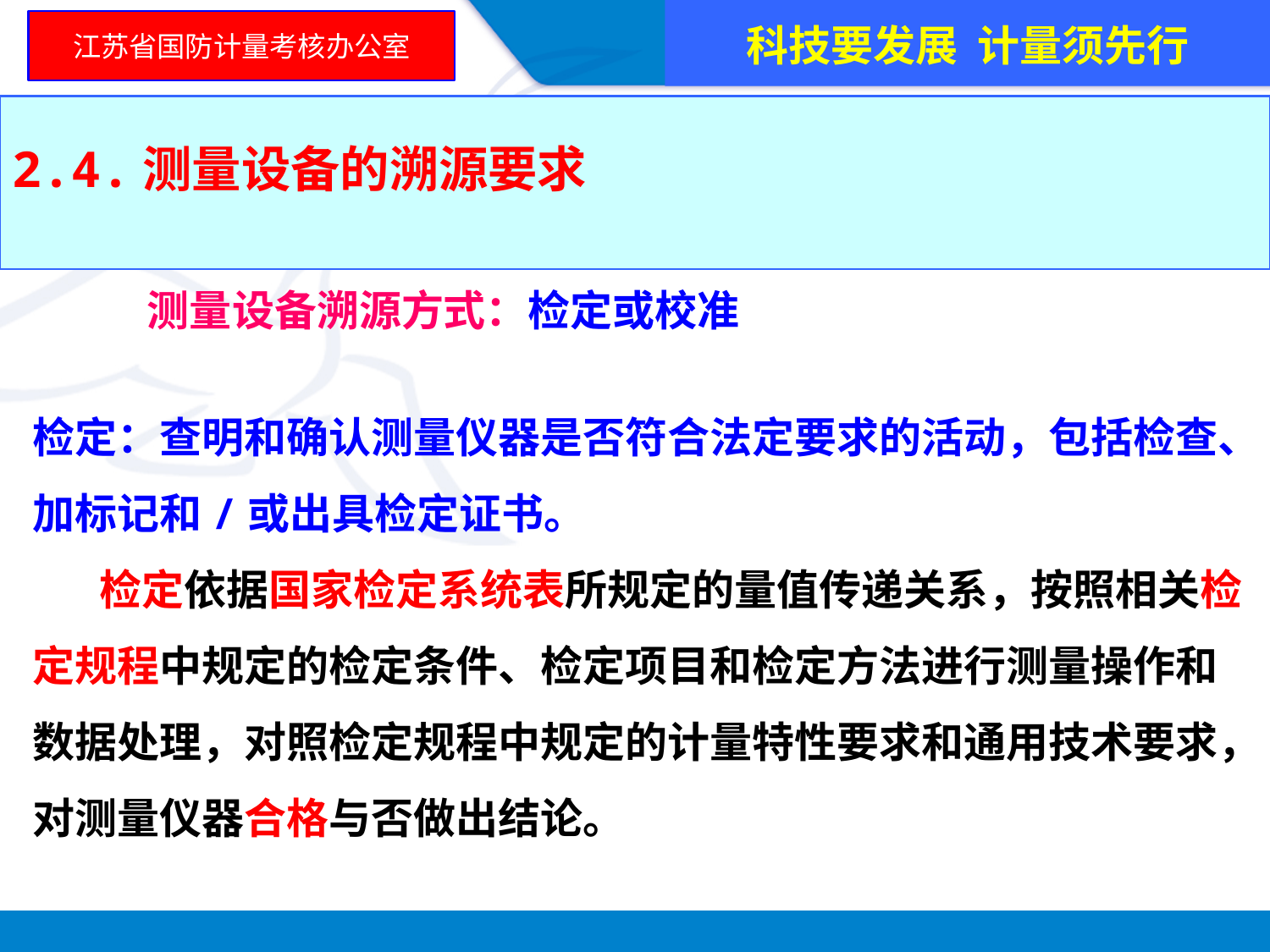

科技要发展  计量须先行
江苏省国防计量考核办公室
2.4.测量设备的溯源要求

           测量设备溯源方式：检定或校准

检定：查明和确认测量仪器是否符合法定要求的活动，包括检查、
加标记和/或出具检定证书。
      检定依据国家检定系统表所规定的量值传递关系，按照相关检定规程中规定的检定条件、检定项目和检定方法进行测量操作和数据处理，对照检定规程中规定的计量特性要求和通用技术要求，对测量仪器合格与否做出结论。